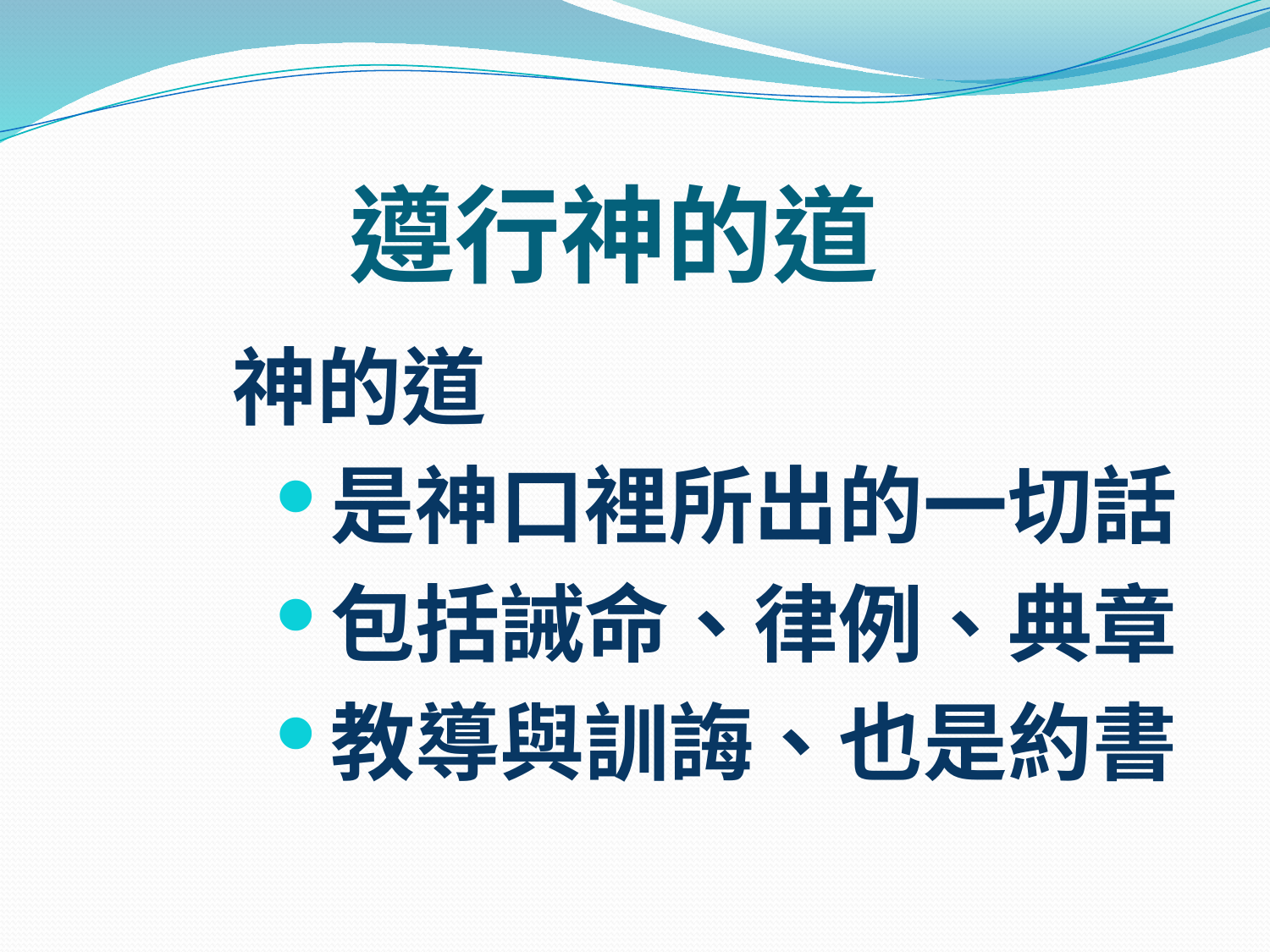

# 遵行神的道
神的道
是神口裡所出的一切話
包括誡命、律例、典章
教導與訓誨、也是約書